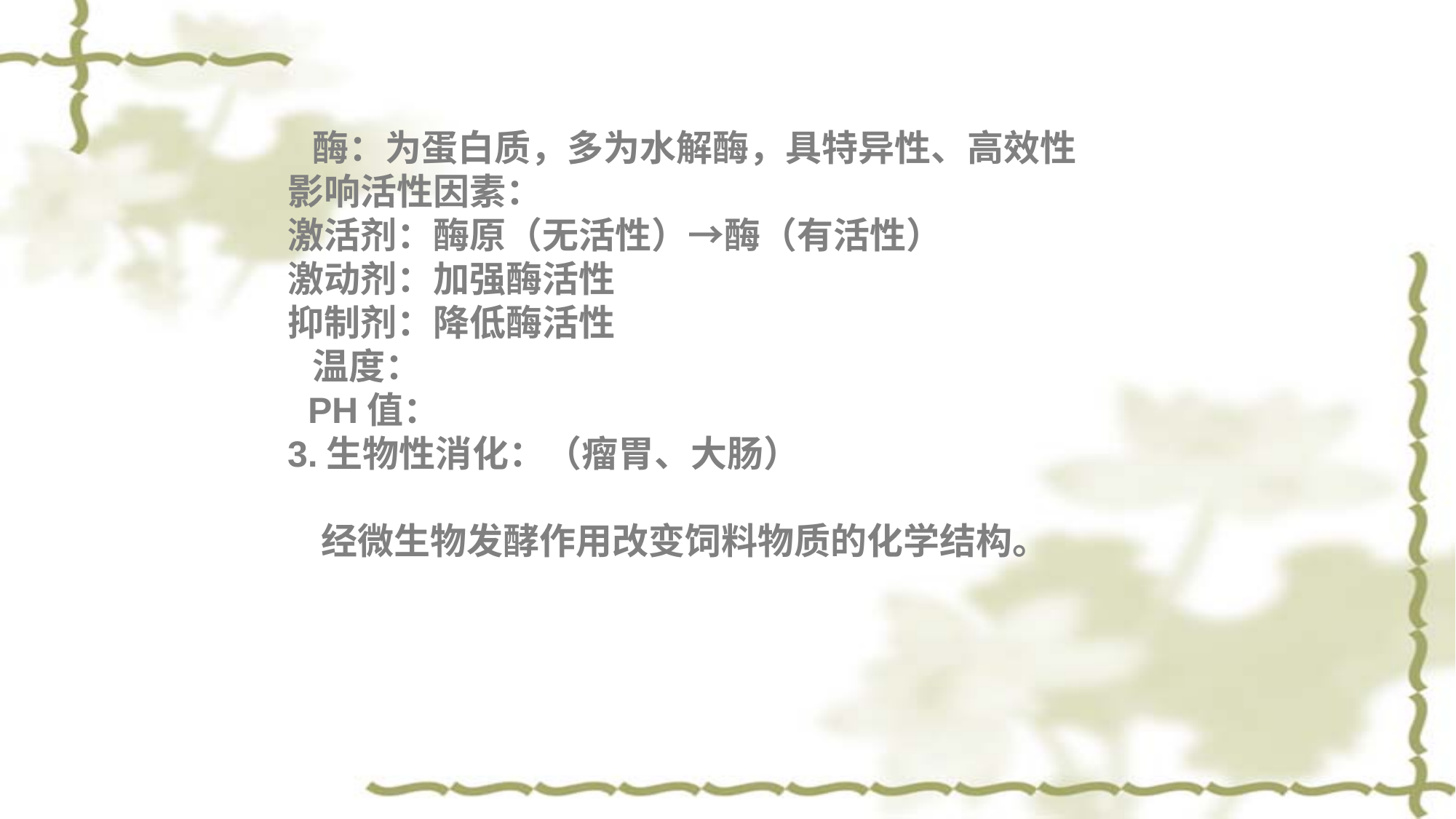

酶：为蛋白质，多为水解酶，具特异性、高效性
影响活性因素：
激活剂：酶原（无活性）→酶（有活性）
激动剂：加强酶活性
抑制剂：降低酶活性
  温度：
  PH值：
3.生物性消化：（瘤胃、大肠）

   经微生物发酵作用改变饲料物质的化学结构。